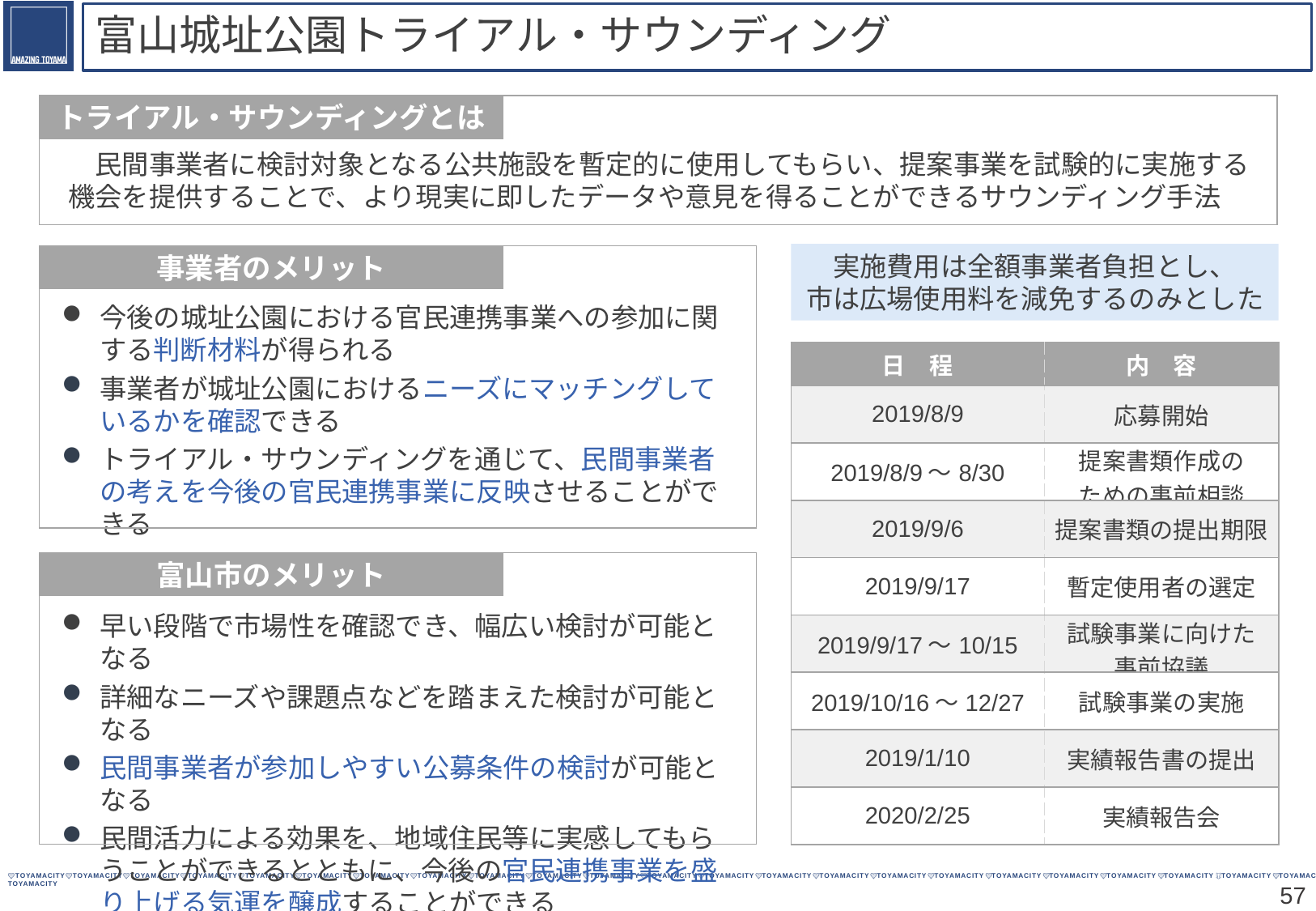

# 富山城址公園トライアル・サウンディング
トライアル・サウンディングとは

　民間事業者に検討対象となる公共施設を暫定的に使用してもらい、提案事業を試験的に実施する機会を提供することで、より現実に即したデータや意見を得ることができるサウンディング手法

実施費用は全額事業者負担とし、
市は広場使用料を減免するのみとした

事業者のメリット
今後の城址公園における官民連携事業への参加に関する判断材料が得られる
事業者が城址公園におけるニーズにマッチングしているかを確認できる
トライアル・サウンディングを通じて、民間事業者の考えを今後の官民連携事業に反映させることができる

| 日　程 | 内　容 |
| --- | --- |
| 2019/8/9 | 応募開始 |
| 2019/8/9～8/30 | 提案書類作成の ための事前相談 |
| 2019/9/6 | 提案書類の提出期限 |
| 2019/9/17 | 暫定使用者の選定 |
| 2019/9/17～10/15 | 試験事業に向けた 事前協議 |
| 2019/10/16～12/27 | 試験事業の実施 |
| 2019/1/10 | 実績報告書の提出 |
| 2020/2/25 | 実績報告会 |

富山市のメリット
早い段階で市場性を確認でき、幅広い検討が可能となる
詳細なニーズや課題点などを踏まえた検討が可能となる
民間事業者が参加しやすい公募条件の検討が可能となる
民間活力による効果を、地域住民等に実感してもらうことができるとともに、今後の官民連携事業を盛り上げる気運を醸成することができる